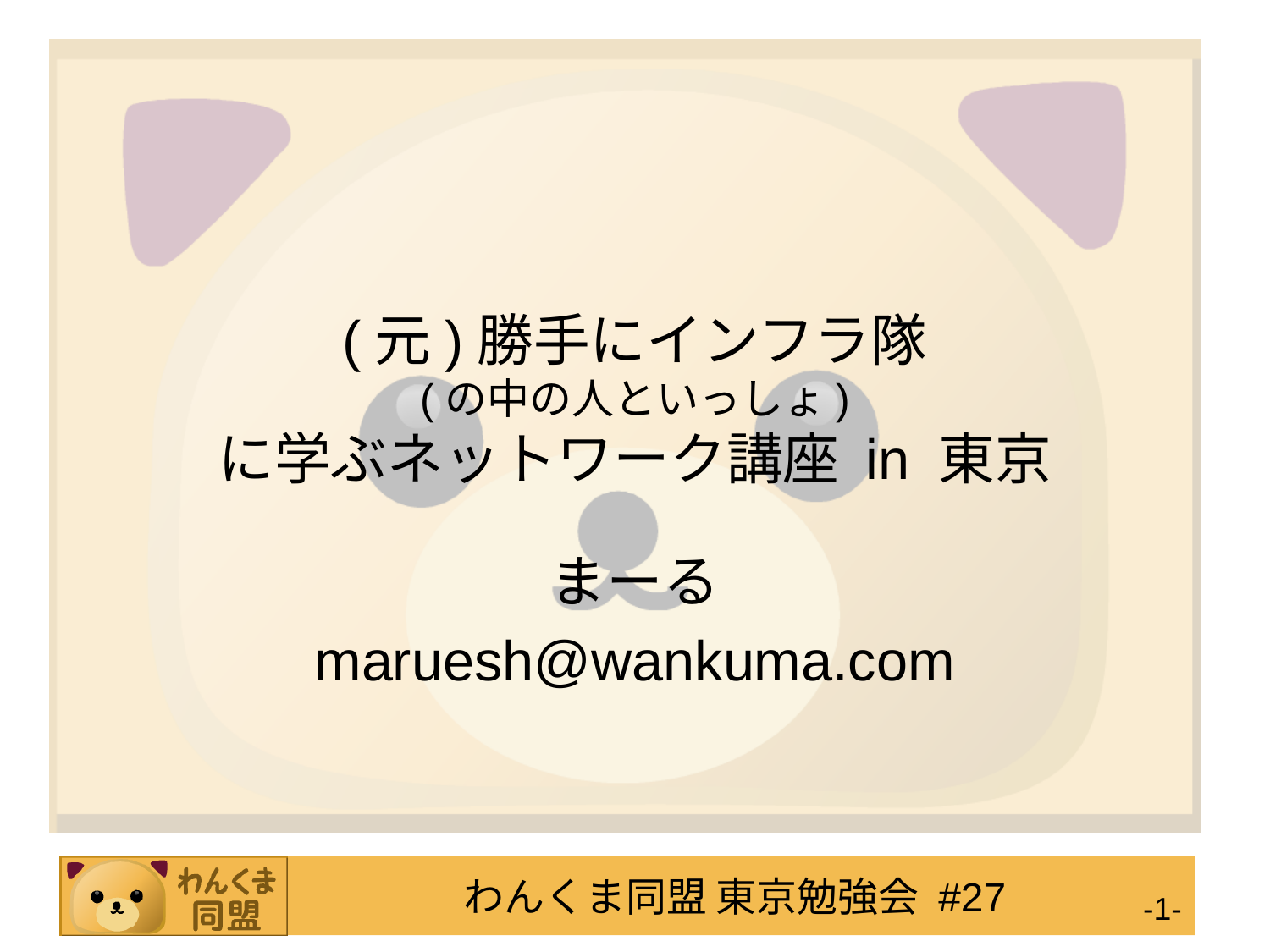

# (元)勝手にインフラ隊 (の中の人といっしょ) に学ぶネットワーク講座 in 東京
まーる
maruesh@wankuma.com